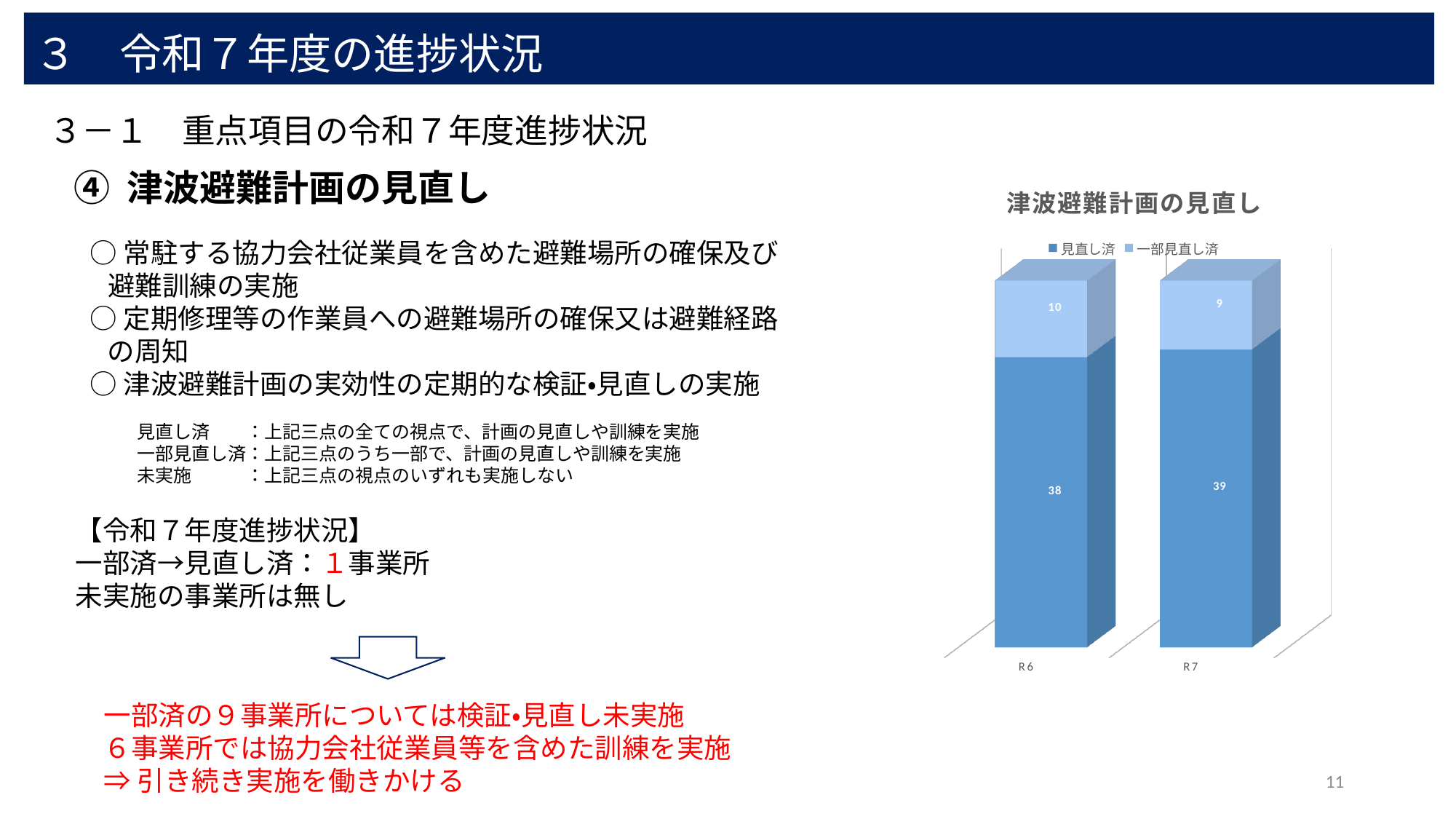

３　令和７年度の進捗状況
３－１　重点項目の令和７年度進捗状況
# ④ 津波避難計画の見直し

[unsupported chart]

○常駐する協力会社従業員を含めた避難場所の確保及び避難訓練の実施
○定期修理等の作業員への避難場所の確保又は避難経路の周知
○津波避難計画の実効性の定期的な検証・見直しの実施
見直し済　　：上記三点の全ての視点で、計画の見直しや訓練を実施
一部見直し済：上記三点のうち一部で、計画の見直しや訓練を実施
未実施　　　：上記三点の視点のいずれも実施しない
【令和７年度進捗状況】
一部済→見直し済：１事業所
未実施の事業所は無し

一部済の９事業所については検証・見直し未実施
６事業所では協力会社従業員等を含めた訓練を実施
⇒引き続き実施を働きかける
11